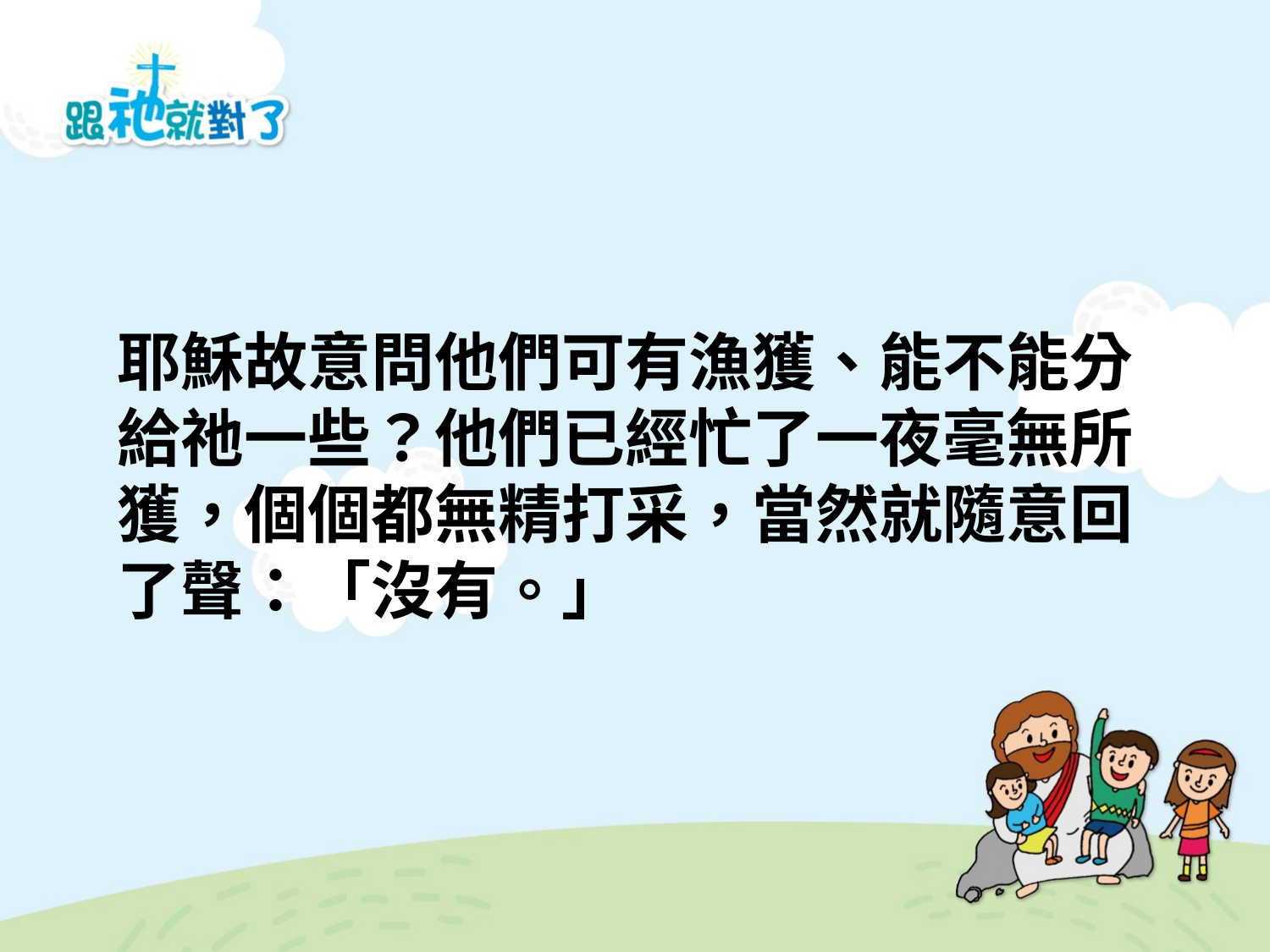

耶穌故意問他們可有漁獲、能不能分給祂一些？他們已經忙了一夜毫無所獲，個個都無精打采，當然就隨意回了聲：「沒有。」